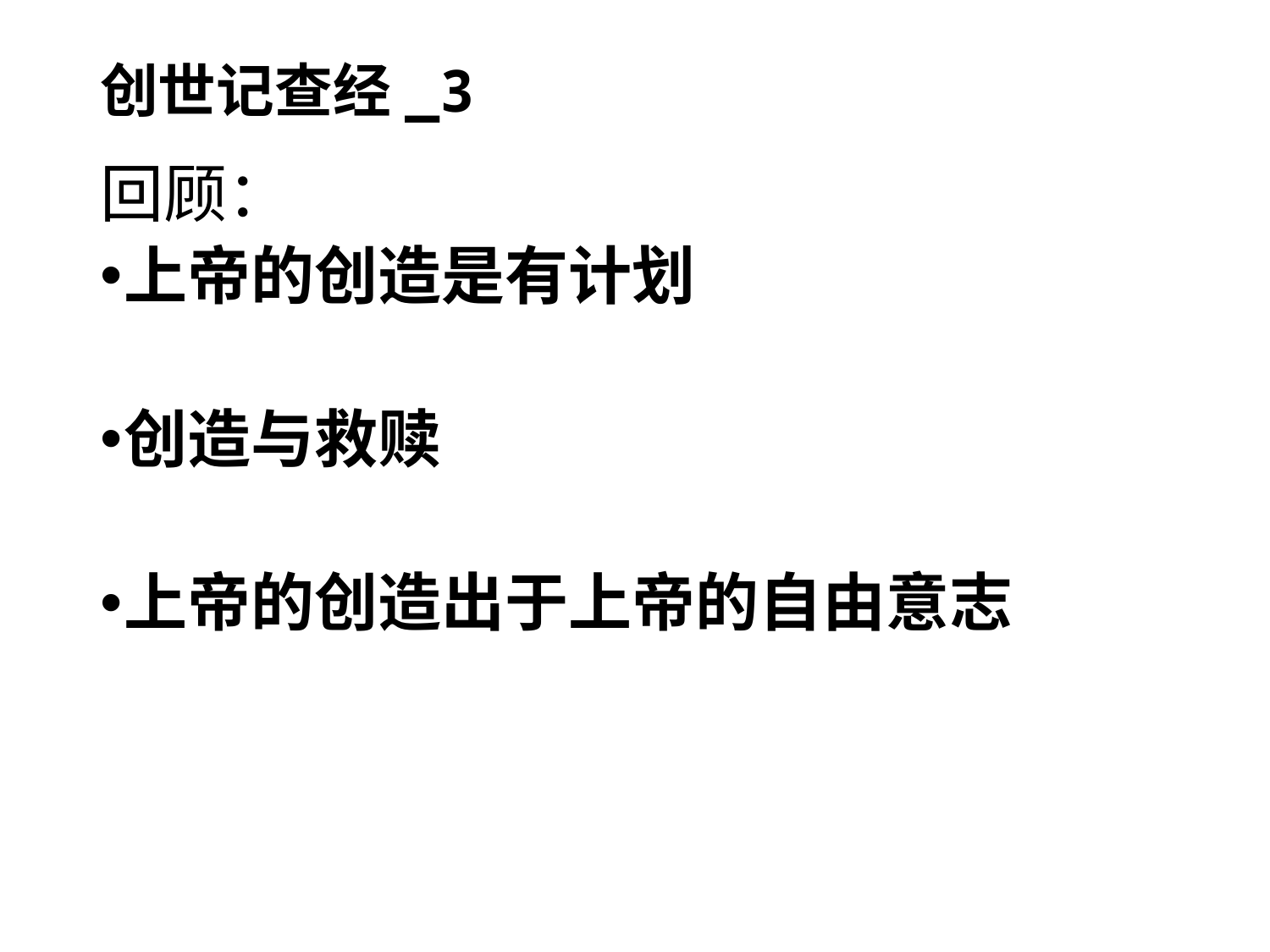

# 创世记查经_3
回顾：
上帝的创造是有计划

创造与救赎

上帝的创造出于上帝的自由意志